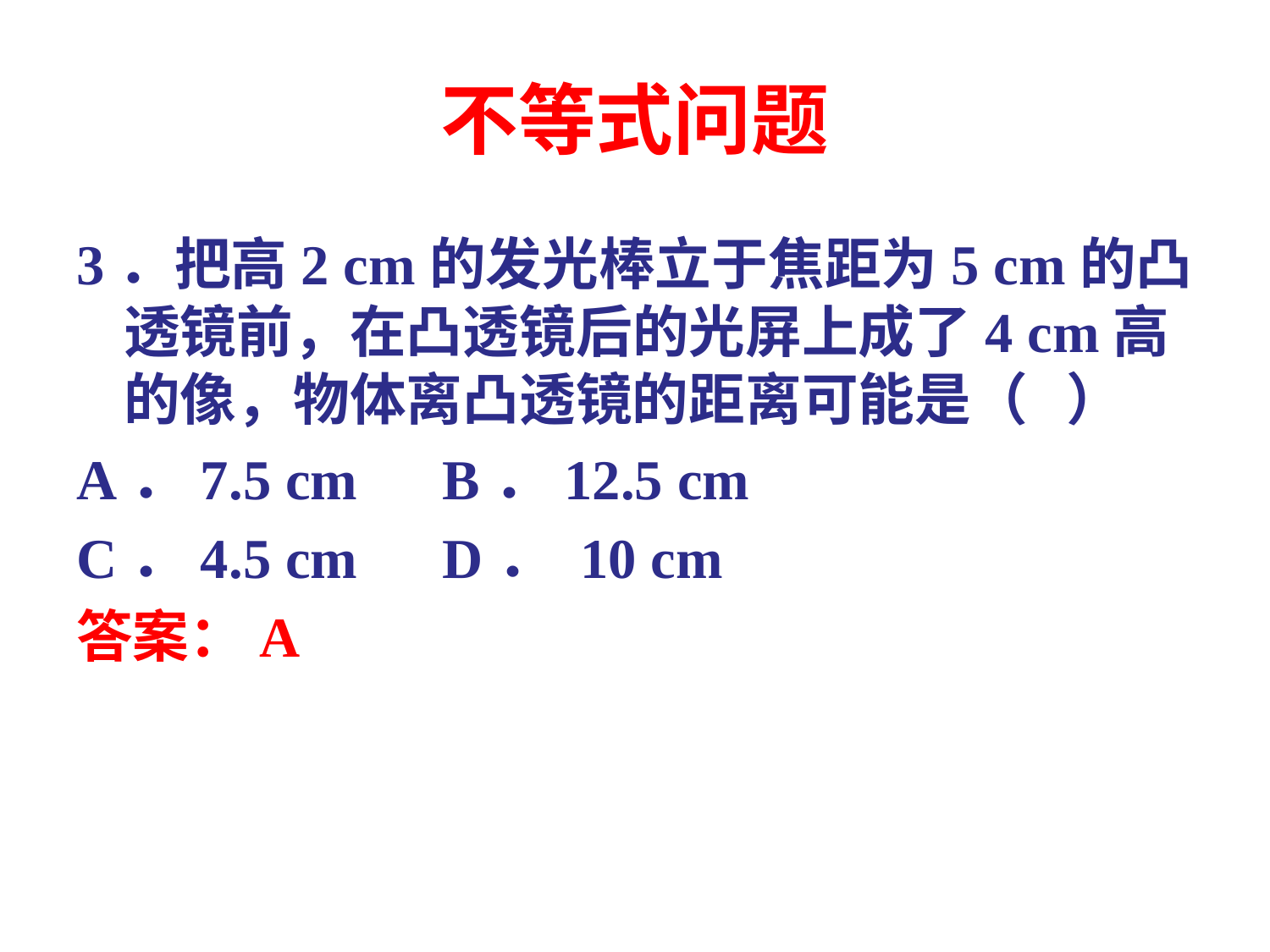

# 不等式问题
3．把高2 cm的发光棒立于焦距为5 cm的凸透镜前，在凸透镜后的光屏上成了4 cm高的像，物体离凸透镜的距离可能是（   ）
A．7.5 cm      B．12.5 cm
C．4.5 cm      D． 10 cm
答案：A